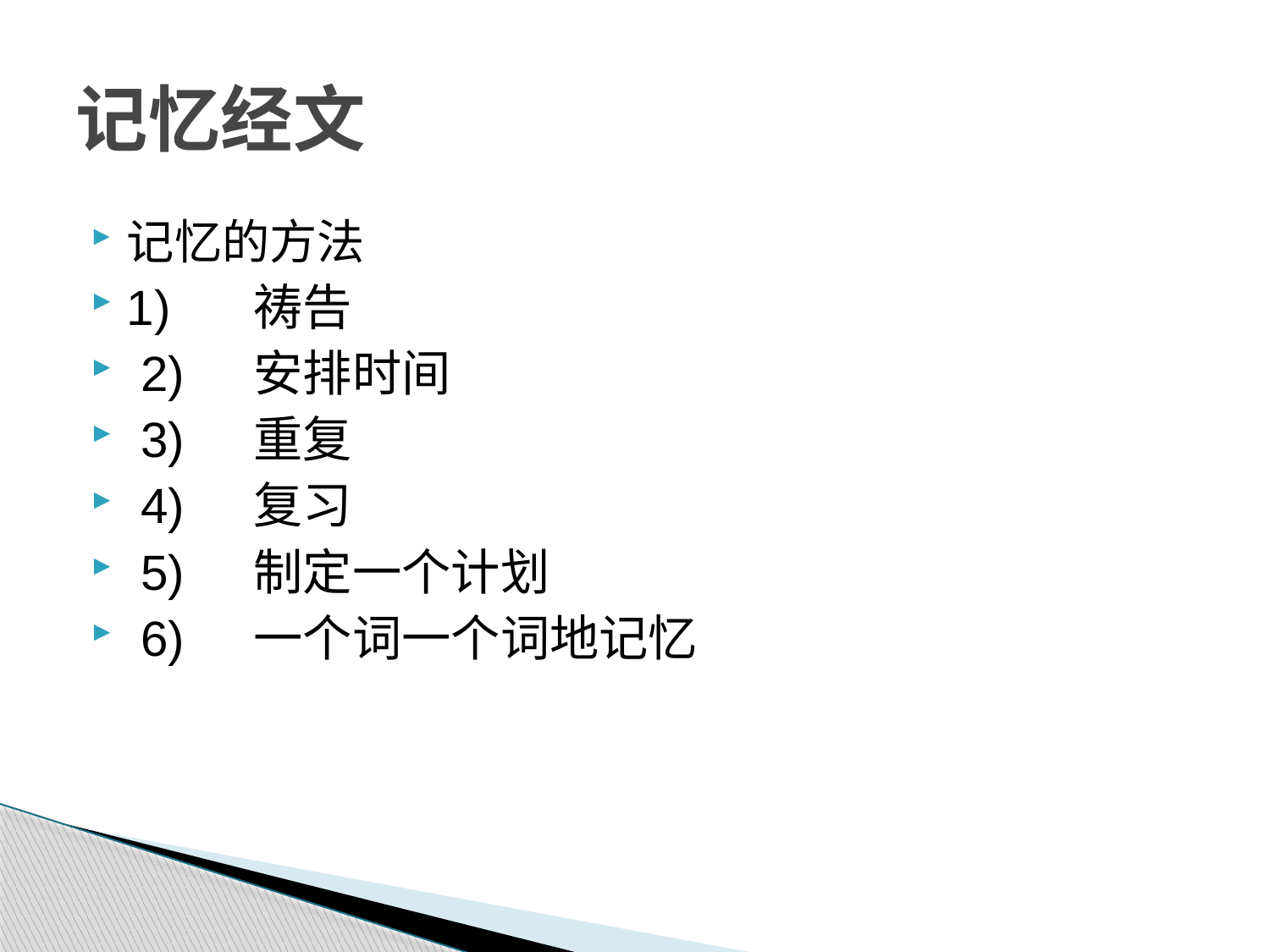

# 记忆经文
记忆的方法
1)	祷告
 2)	安排时间
 3)	重复
 4)	复习
 5)	制定一个计划
 6)	一个词一个词地记忆